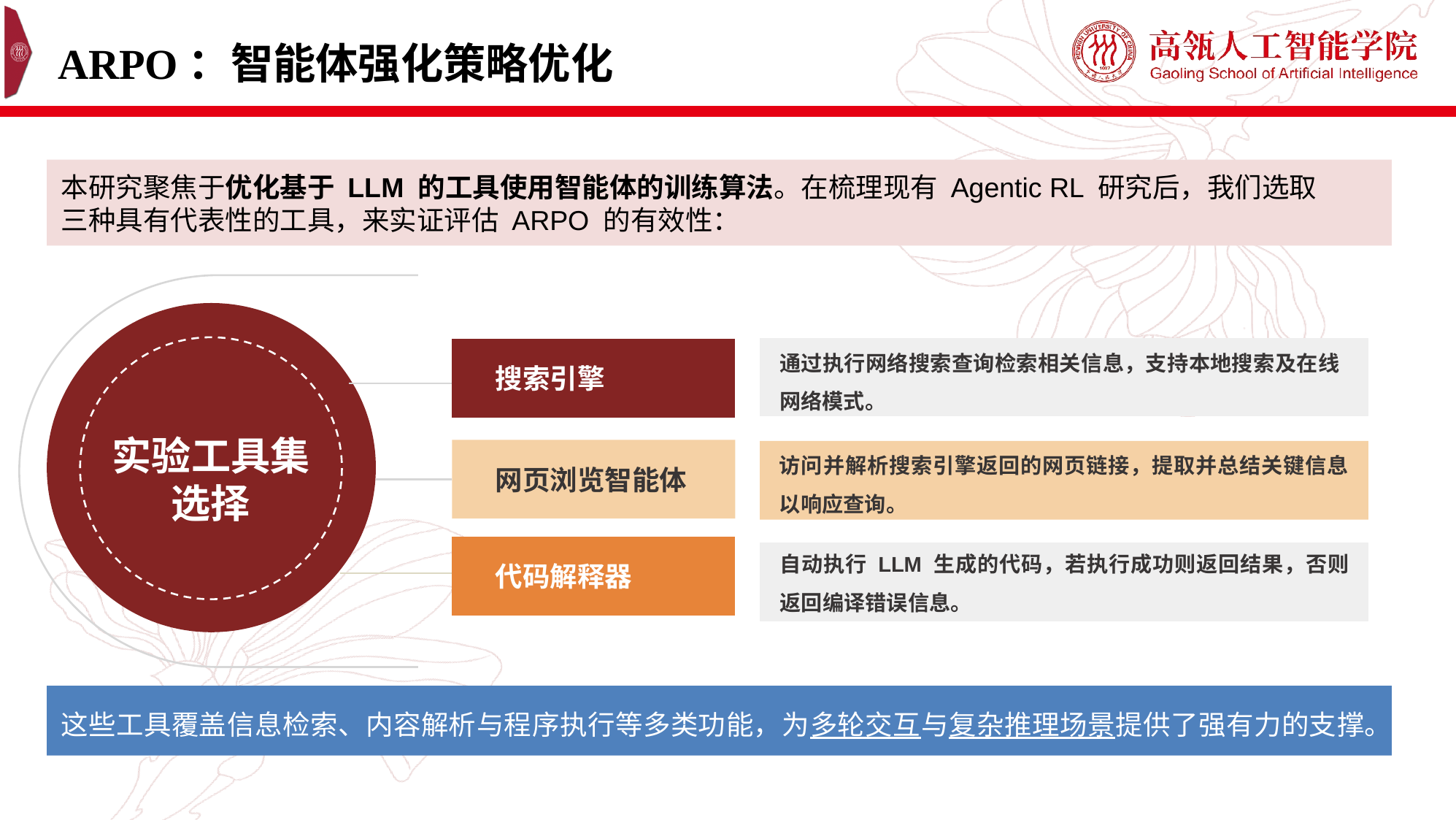

# ARPO：智能体强化策略优化

本研究聚焦于优化基于 LLM 的工具使用智能体的训练算法。在梳理现有 Agentic RL 研究后，我们选取三种具有代表性的工具，来实证评估 ARPO 的有效性：

通过执行网络搜索查询检索相关信息，支持本地搜索及在线网络模式。

搜索引擎

实验工具集选择
访问并解析搜索引擎返回的网页链接，提取并总结关键信息以响应查询。
网页浏览智能体

自动执行 LLM 生成的代码，若执行成功则返回结果，否则返回编译错误信息。
代码解释器

这些工具覆盖信息检索、内容解析与程序执行等多类功能，为多轮交互与复杂推理场景提供了强有力的支撑。

7